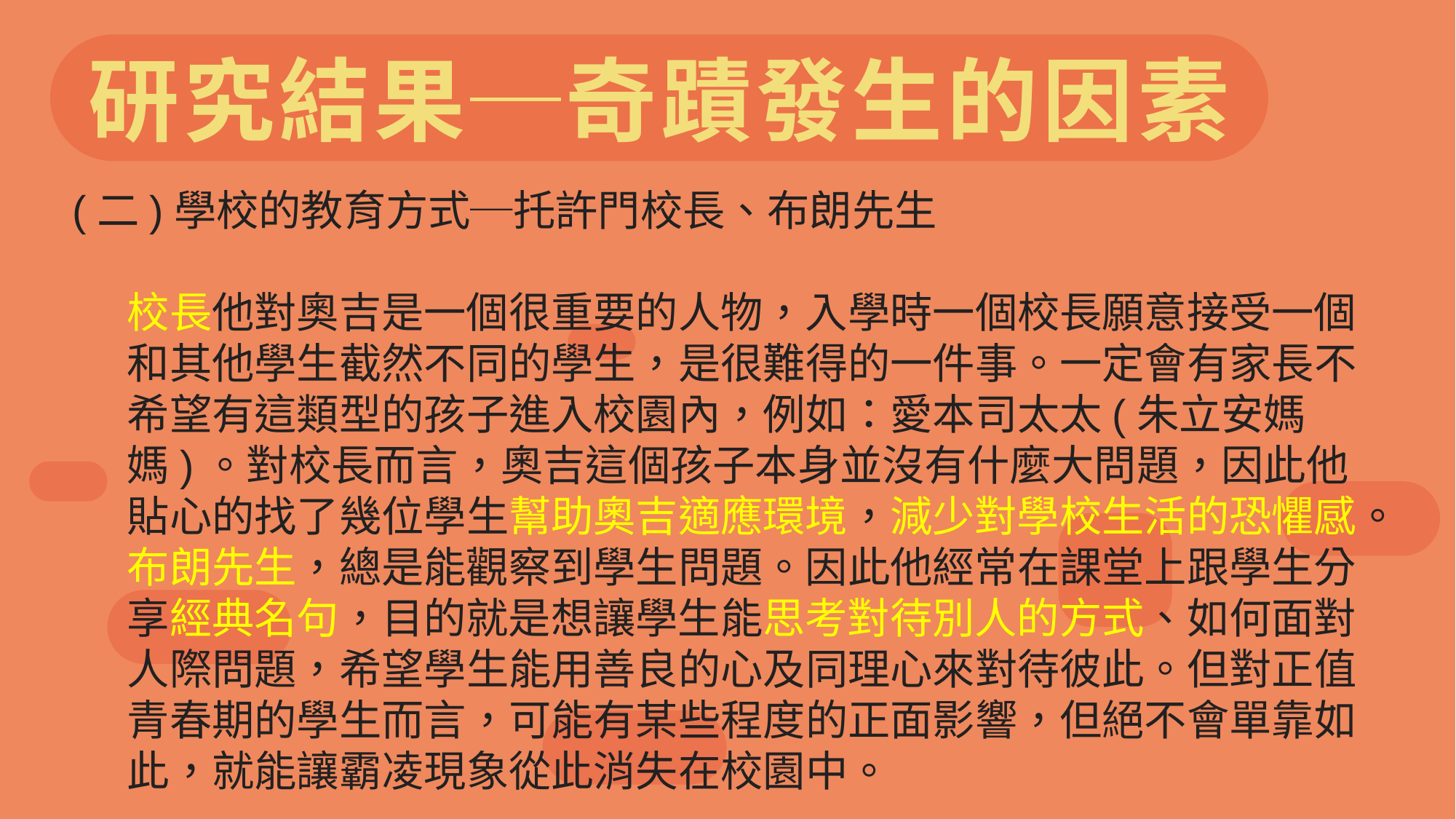

研究結果─奇蹟發生的因素
(二)學校的教育方式─托許門校長、布朗先生

校長他對奧吉是一個很重要的人物，入學時一個校長願意接受一個和其他學生截然不同的學生，是很難得的一件事。一定會有家長不希望有這類型的孩子進入校園內，例如：愛本司太太(朱立安媽媽)。對校長而言，奧吉這個孩子本身並沒有什麼大問題，因此他貼心的找了幾位學生幫助奧吉適應環境，減少對學校生活的恐懼感。
布朗先生，總是能觀察到學生問題。因此他經常在課堂上跟學生分享經典名句，目的就是想讓學生能思考對待別人的方式、如何面對人際問題，希望學生能用善良的心及同理心來對待彼此。但對正值青春期的學生而言，可能有某些程度的正面影響，但絕不會單靠如此，就能讓霸凌現象從此消失在校園中。